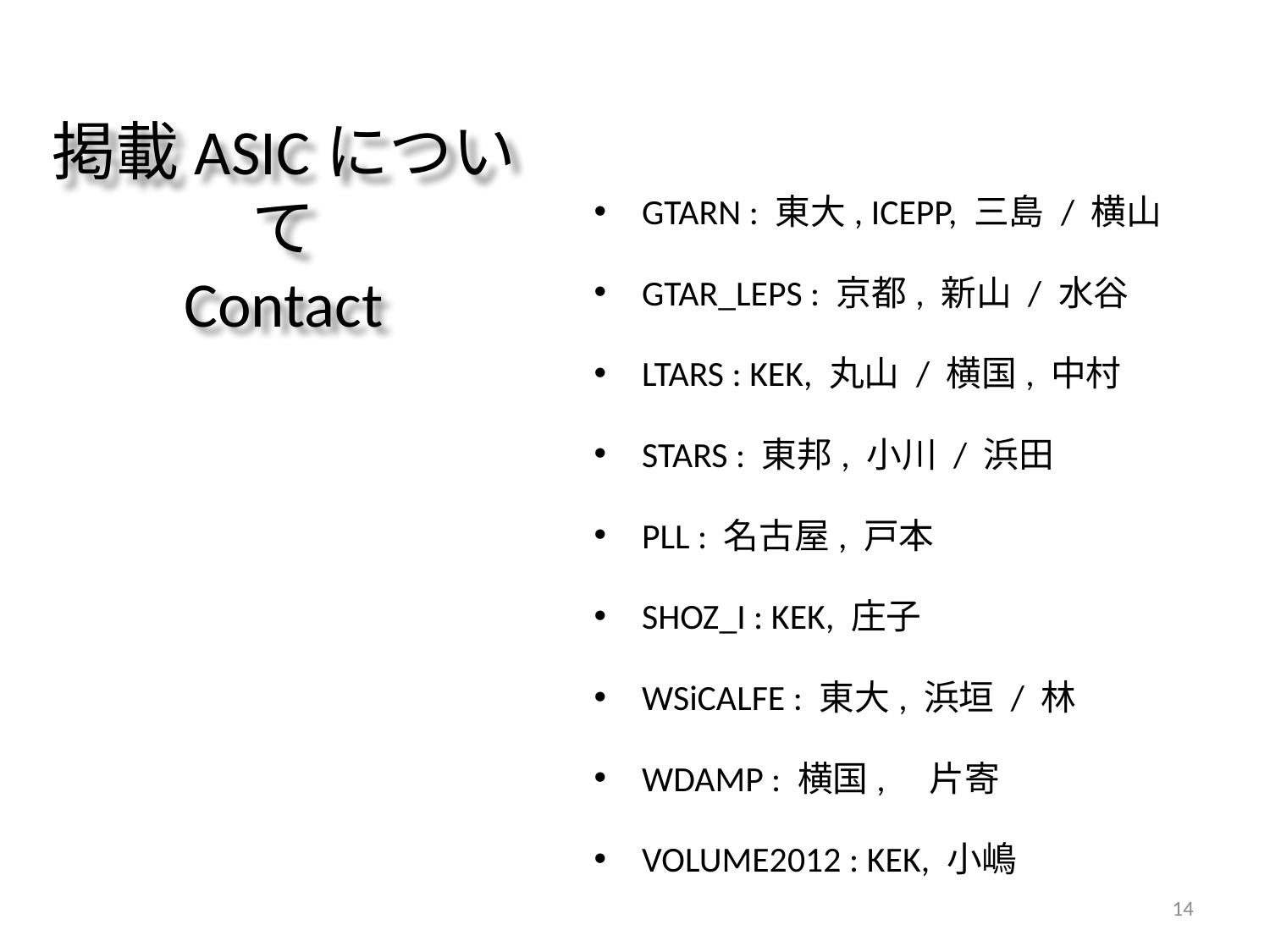

GTARN : 東大, ICEPP, 三島 / 横山
GTAR_LEPS : 京都, 新山 / 水谷
LTARS : KEK, 丸山 / 横国, 中村
STARS : 東邦, 小川 / 浜田
PLL : 名古屋, 戸本
SHOZ_I : KEK, 庄子
WSiCALFE : 東大, 浜垣 / 林
WDAMP : 横国,　片寄
VOLUME2012 : KEK, 小嶋
掲載ASICについて
Contact
14